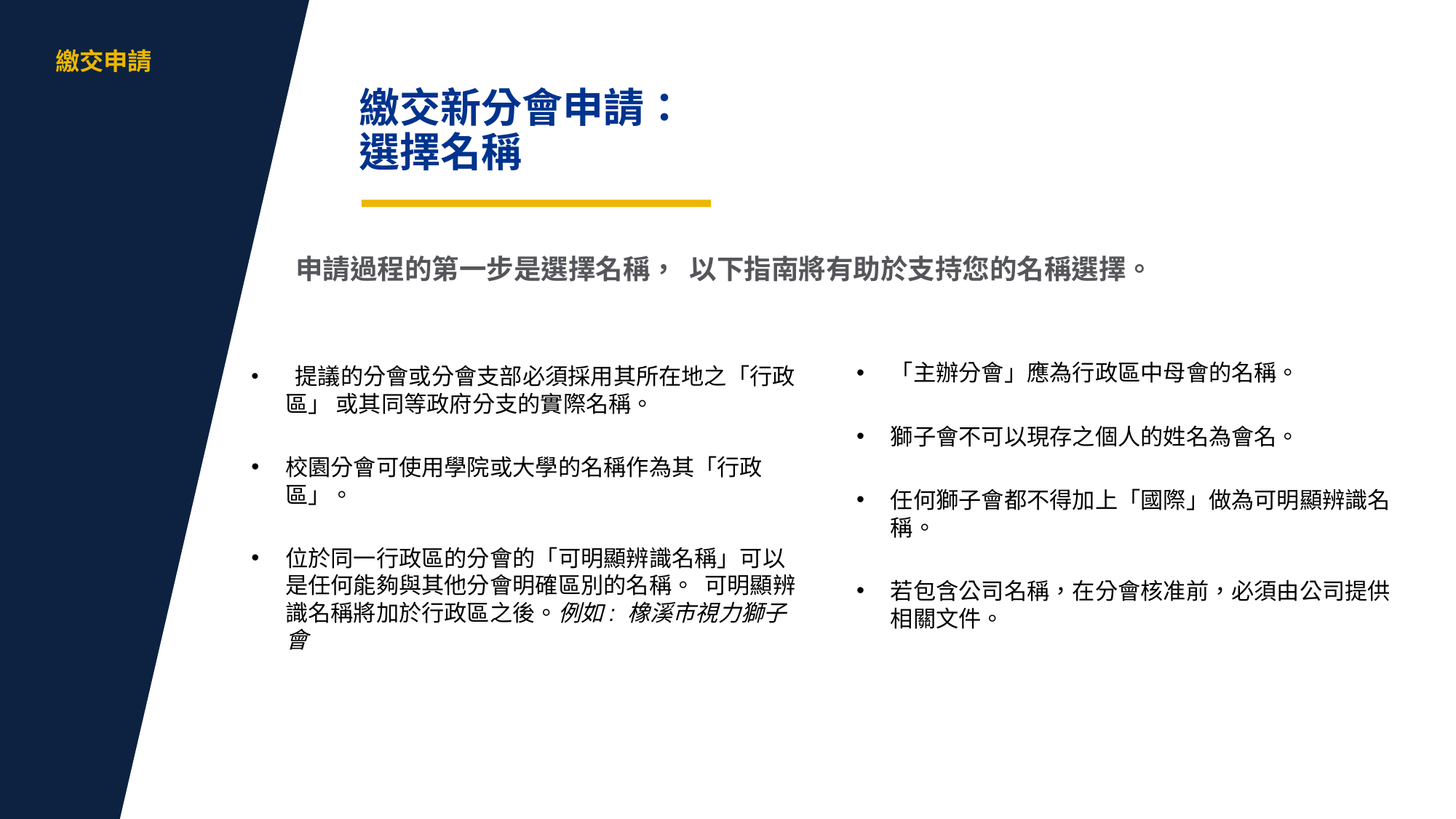

aa

繳交申請
繳交新分會申請：
選擇名稱

申請過程的第一步是選擇名稱，  以下指南將有助於支持您的名稱選擇。

「主辦分會」應為行政區中母會的名稱。

獅子會不可以現存之個人的姓名為會名。

任何獅子會都不得加上「國際」做為可明顯辨識名稱。

若包含公司名稱，在分會核准前，必須由公司提供相關文件。

 提議的分會或分會支部必須採用其所在地之「行政區」 或其同等政府分支的實際名稱。

校園分會可使用學院或大學的名稱作為其「行政區」。

位於同一行政區的分會的「可明顯辨識名稱」可以是任何能夠與其他分會明確區別的名稱。  可明顯辨識名稱將加於行政區之後。例如: 橡溪市視力獅子會

8